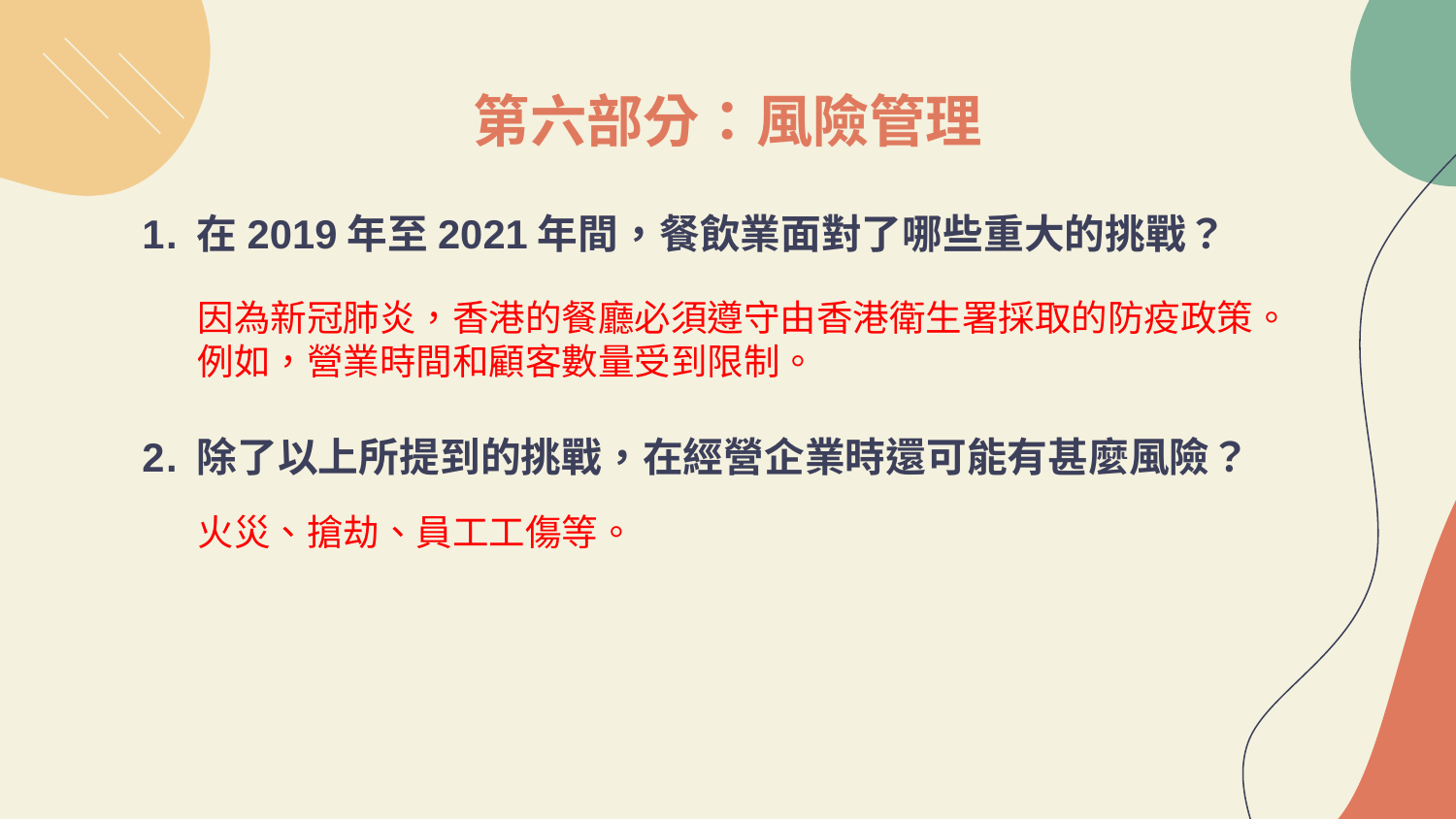

# 第六部分：風險管理
在2019年至2021年間，餐飲業面對了哪些重大的挑戰？

除了以上所提到的挑戰，在經營企業時還可能有甚麼風險？
因為新冠肺炎，香港的餐廳必須遵守由香港衛生署採取的防疫政策。例如，營業時間和顧客數量受到限制。
火災、搶劫、員工工傷等。